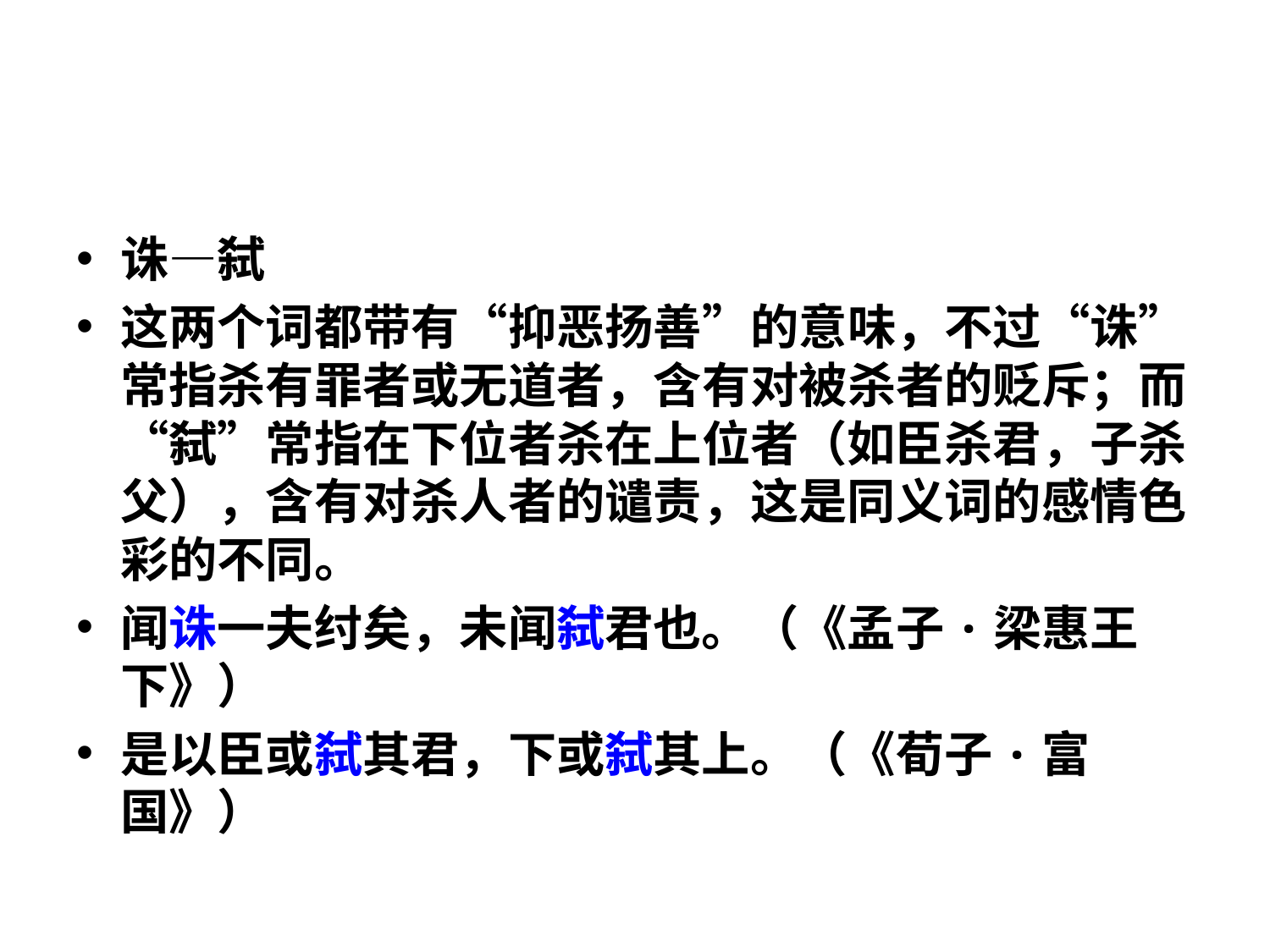

#
诛—弑
这两个词都带有“抑恶扬善”的意味，不过“诛”常指杀有罪者或无道者，含有对被杀者的贬斥；而“弑”常指在下位者杀在上位者（如臣杀君，子杀父），含有对杀人者的谴责，这是同义词的感情色彩的不同。
闻诛一夫纣矣，未闻弑君也。（《孟子·梁惠王下》）
是以臣或弑其君，下或弑其上。（《荀子·富国》）